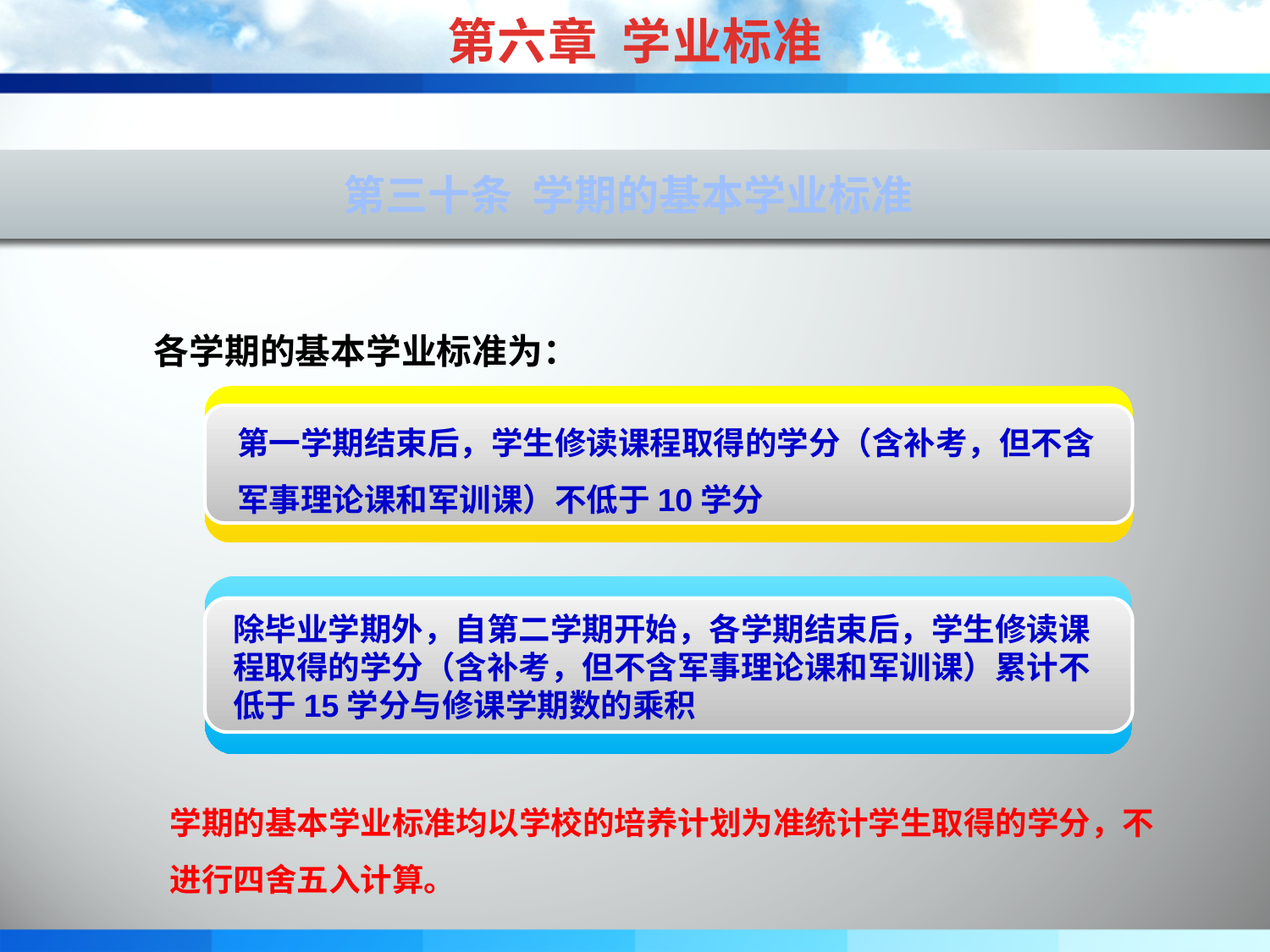

第六章  学业标准

第三十条  学期的基本学业标准

第二十九条  授予学士学位的学业标准
各学期的基本学业标准为：

第一学期结束后，学生修读课程取得的学分（含补考，但不含军事理论课和军训课）不低于10学分

除毕业学期外，自第二学期开始，各学期结束后，学生修读课程取得的学分（含补考，但不含军事理论课和军训课）累计不低于15学分与修课学期数的乘积
学期的基本学业标准均以学校的培养计划为准统计学生取得的学分，不进行四舍五入计算。